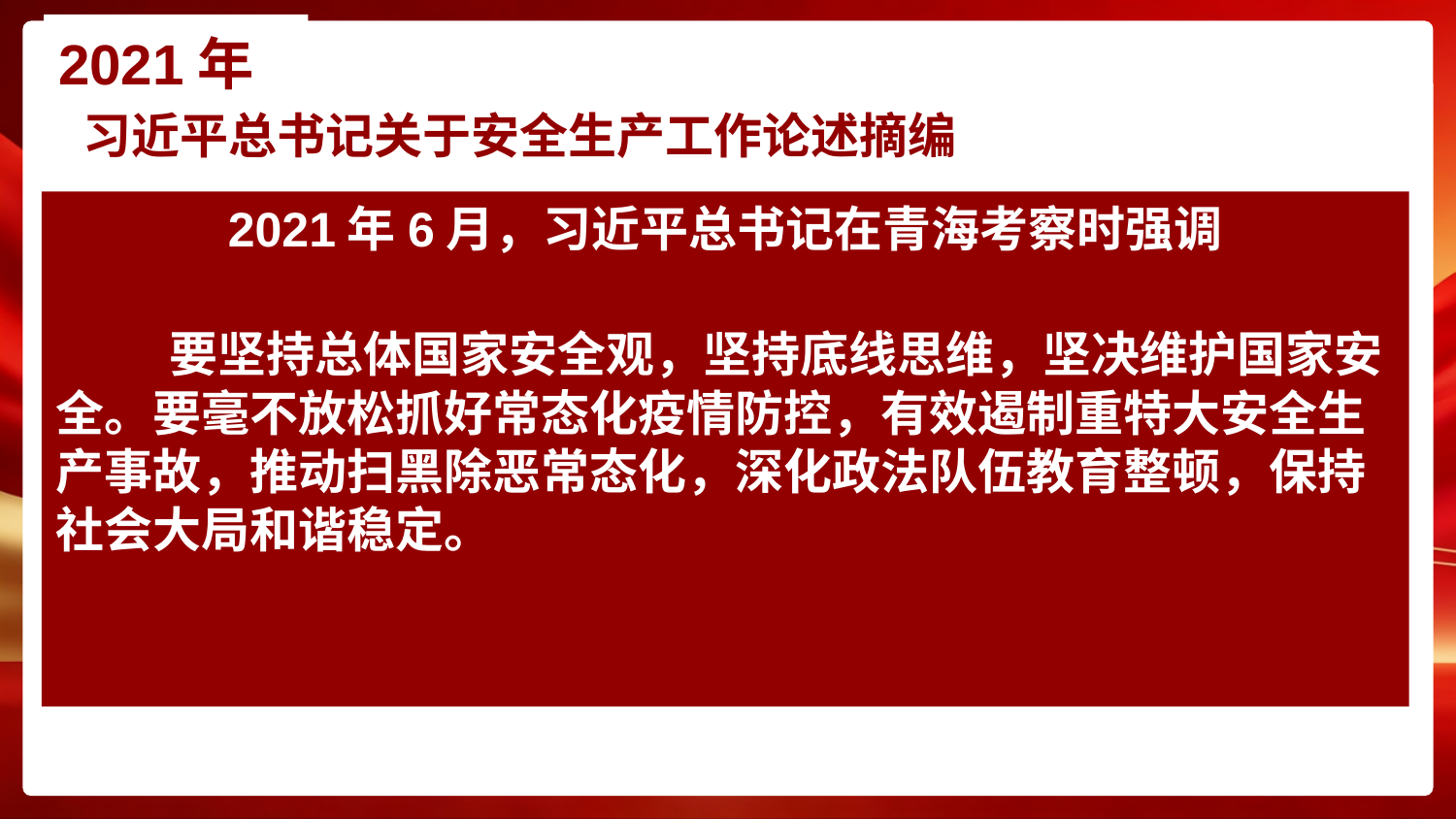

2021年
# 习近平总书记关于安全生产工作论述摘编
2021年6月，习近平总书记在青海考察时强调

　　要坚持总体国家安全观，坚持底线思维，坚决维护国家安全。要毫不放松抓好常态化疫情防控，有效遏制重特大安全生产事故，推动扫黑除恶常态化，深化政法队伍教育整顿，保持社会大局和谐稳定。